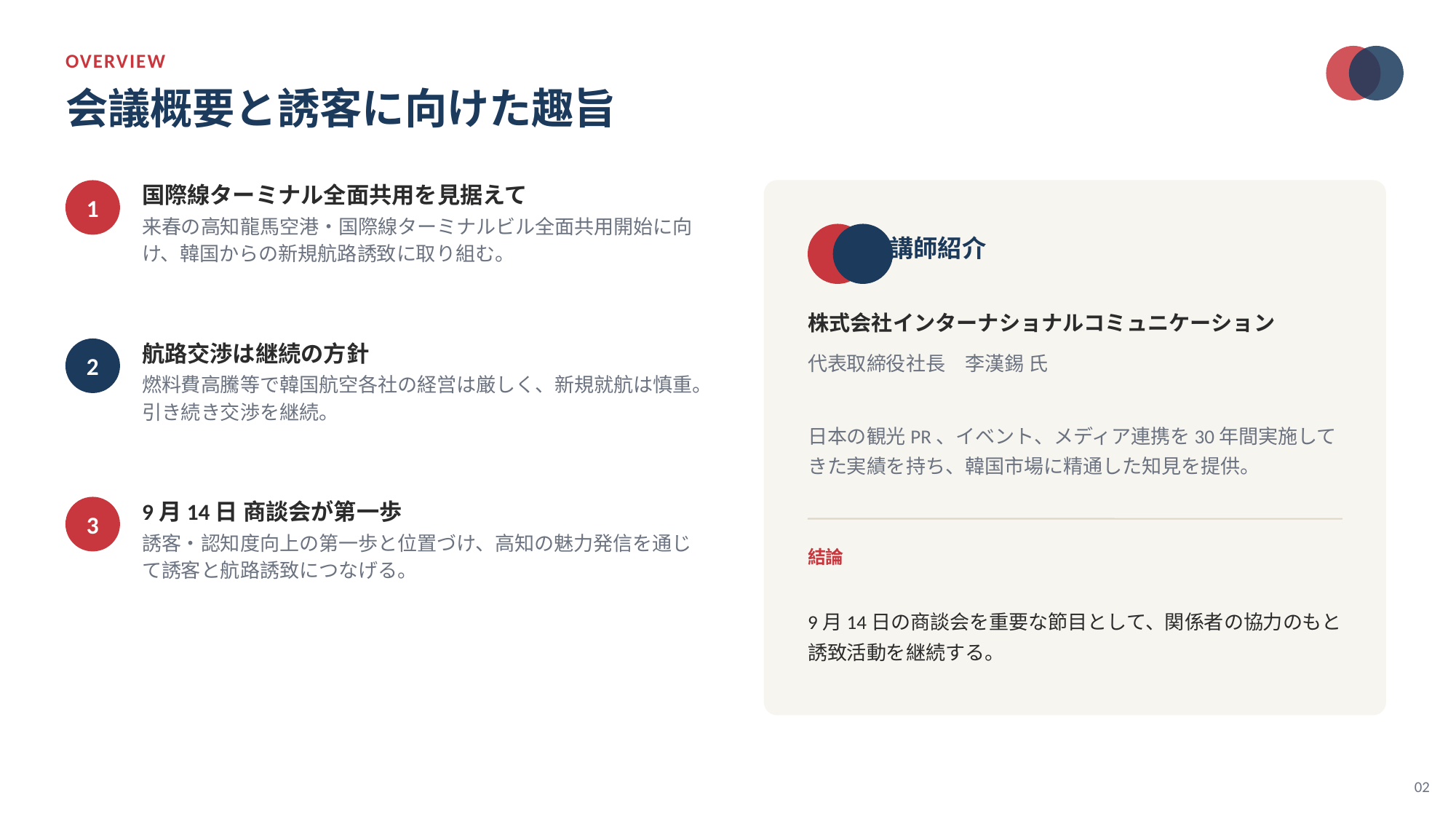

OVERVIEW

会議概要と誘客に向けた趣旨
国際線ターミナル全面共用を見据えて

1

来春の高知龍馬空港・国際線ターミナルビル全面共用開始に向け、韓国からの新規航路誘致に取り組む。

講師紹介
株式会社インターナショナルコミュニケーション
航路交渉は継続の方針

2
代表取締役社長　李漢錫 氏
燃料費高騰等で韓国航空各社の経営は厳しく、新規就航は慎重。引き続き交渉を継続。
日本の観光PR、イベント、メディア連携を30年間実施してきた実績を持ち、韓国市場に精通した知見を提供。
9月14日 商談会が第一歩

3

誘客・認知度向上の第一歩と位置づけ、高知の魅力発信を通じて誘客と航路誘致につなげる。
結論
9月14日の商談会を重要な節目として、関係者の協力のもと誘致活動を継続する。
02